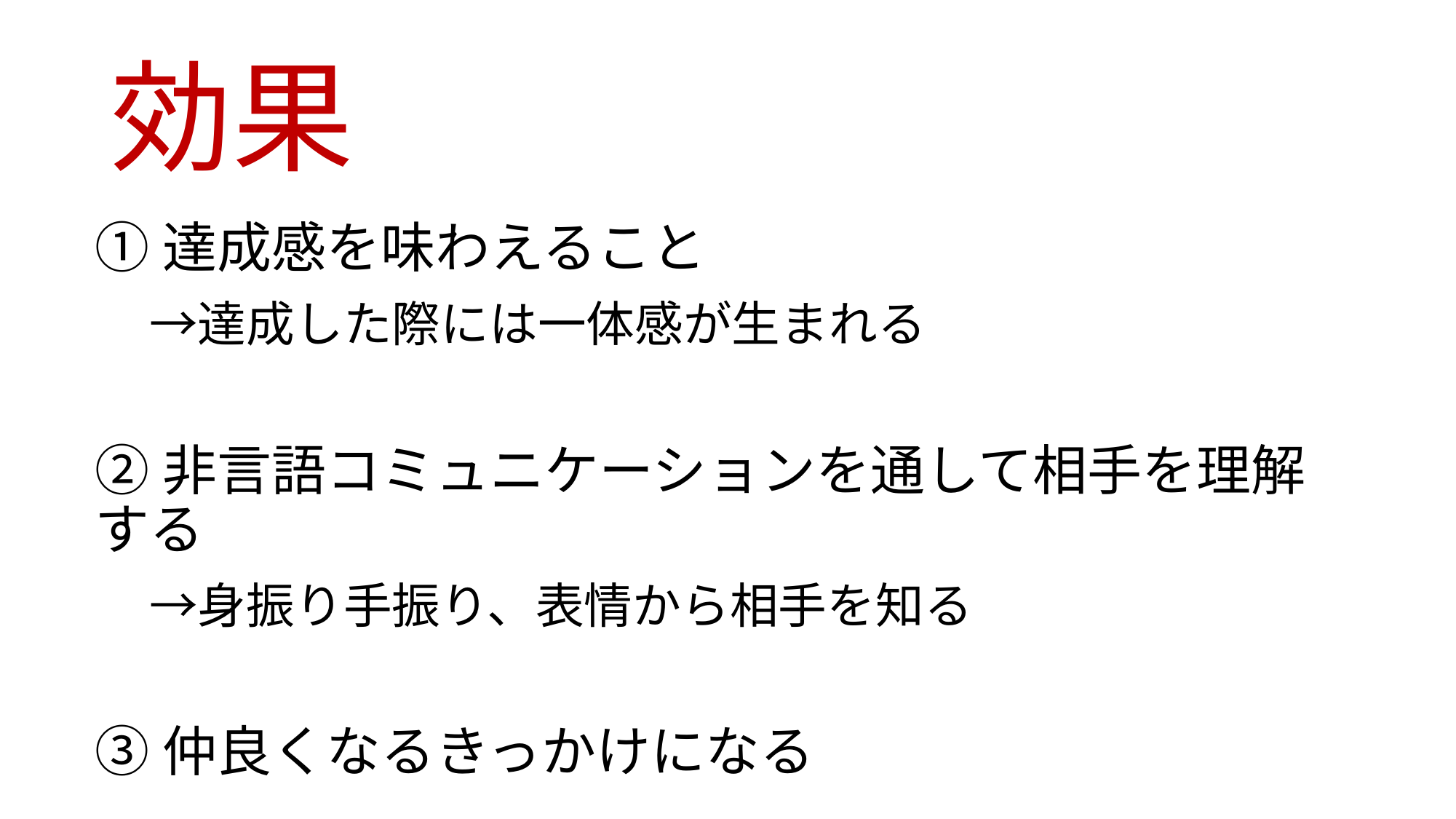

# 効果
①達成感を味わえること
　→達成した際には一体感が生まれる

②非言語コミュニケーションを通して相手を理解する
　→身振り手振り、表情から相手を知る

③仲良くなるきっかけになる